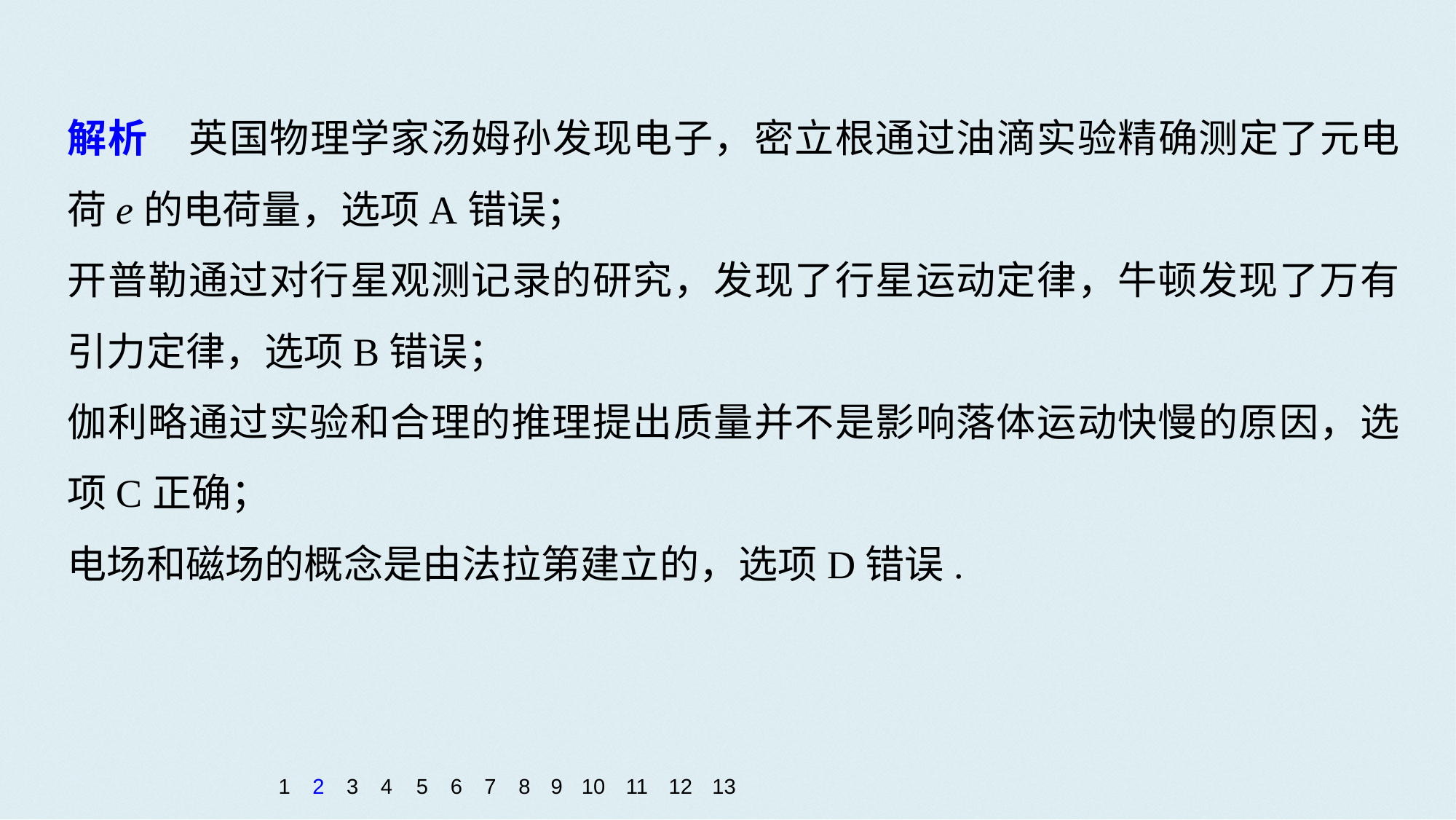

解析　英国物理学家汤姆孙发现电子，密立根通过油滴实验精确测定了元电荷e的电荷量，选项A错误；
开普勒通过对行星观测记录的研究，发现了行星运动定律，牛顿发现了万有引力定律，选项B错误；
伽利略通过实验和合理的推理提出质量并不是影响落体运动快慢的原因，选项C正确；
电场和磁场的概念是由法拉第建立的，选项D错误.
1
2
3
4
5
6
7
8
9
10
11
12
13